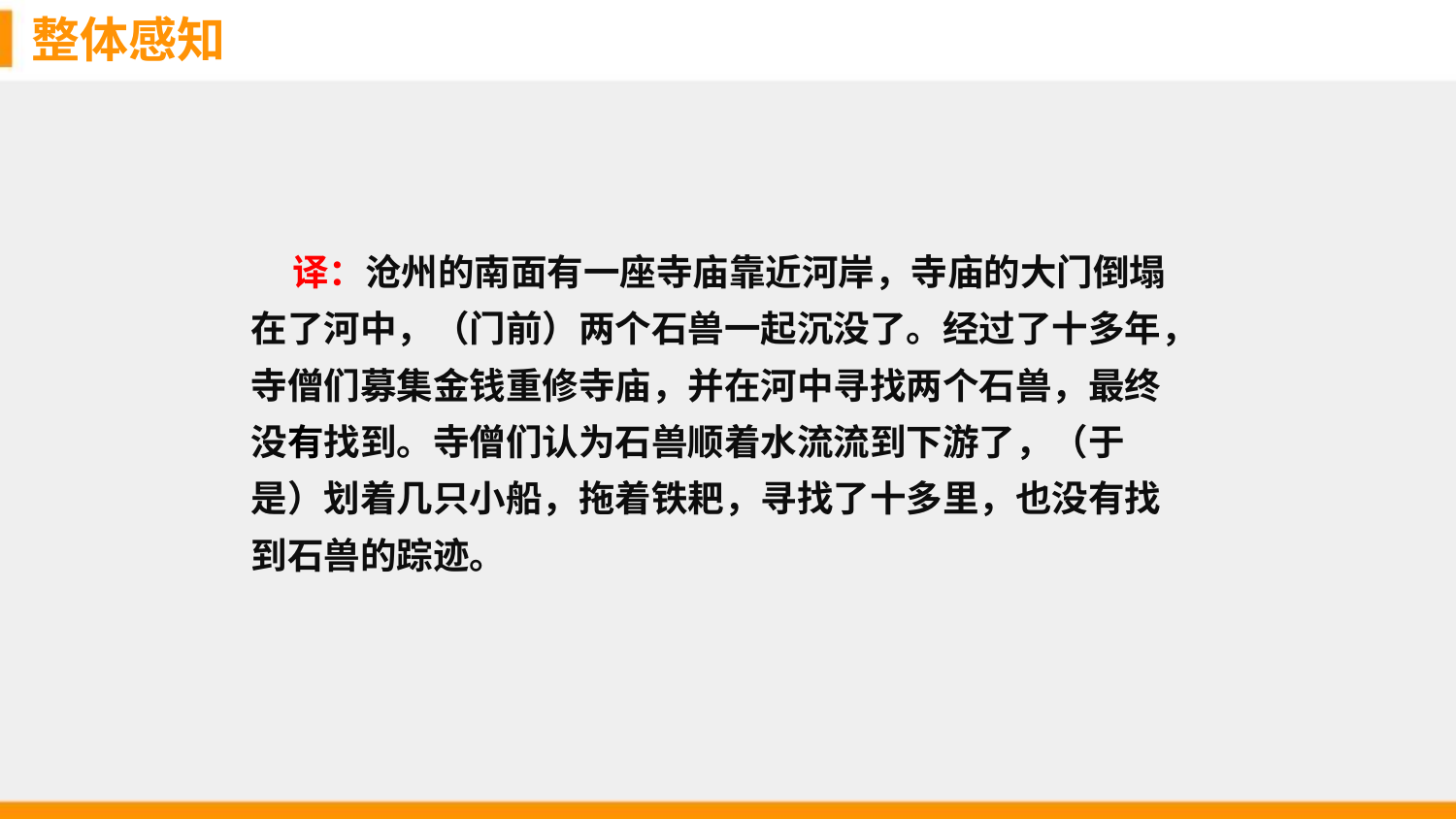

整体感知
    译：沧州的南面有一座寺庙靠近河岸，寺庙的大门倒塌在了河中，（门前）两个石兽一起沉没了。经过了十多年，寺僧们募集金钱重修寺庙，并在河中寻找两个石兽，最终没有找到。寺僧们认为石兽顺着水流流到下游了，（于是）划着几只小船，拖着铁耙，寻找了十多里，也没有找到石兽的踪迹。